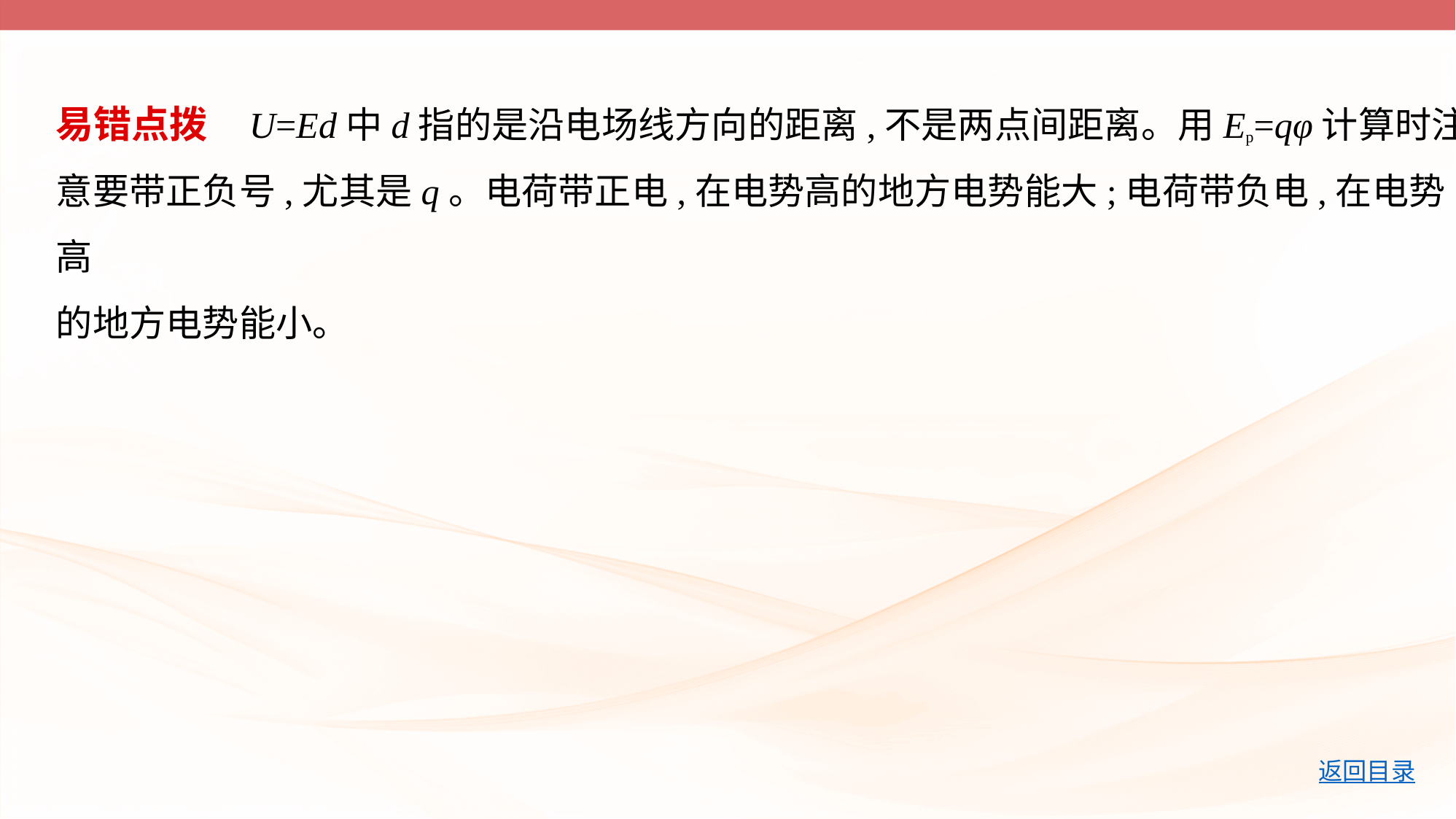

易错点拨    U=Ed中d指的是沿电场线方向的距离,不是两点间距离。用Ep=qφ计算时注
意要带正负号,尤其是q。电荷带正电,在电势高的地方电势能大;电荷带负电,在电势高
的地方电势能小。